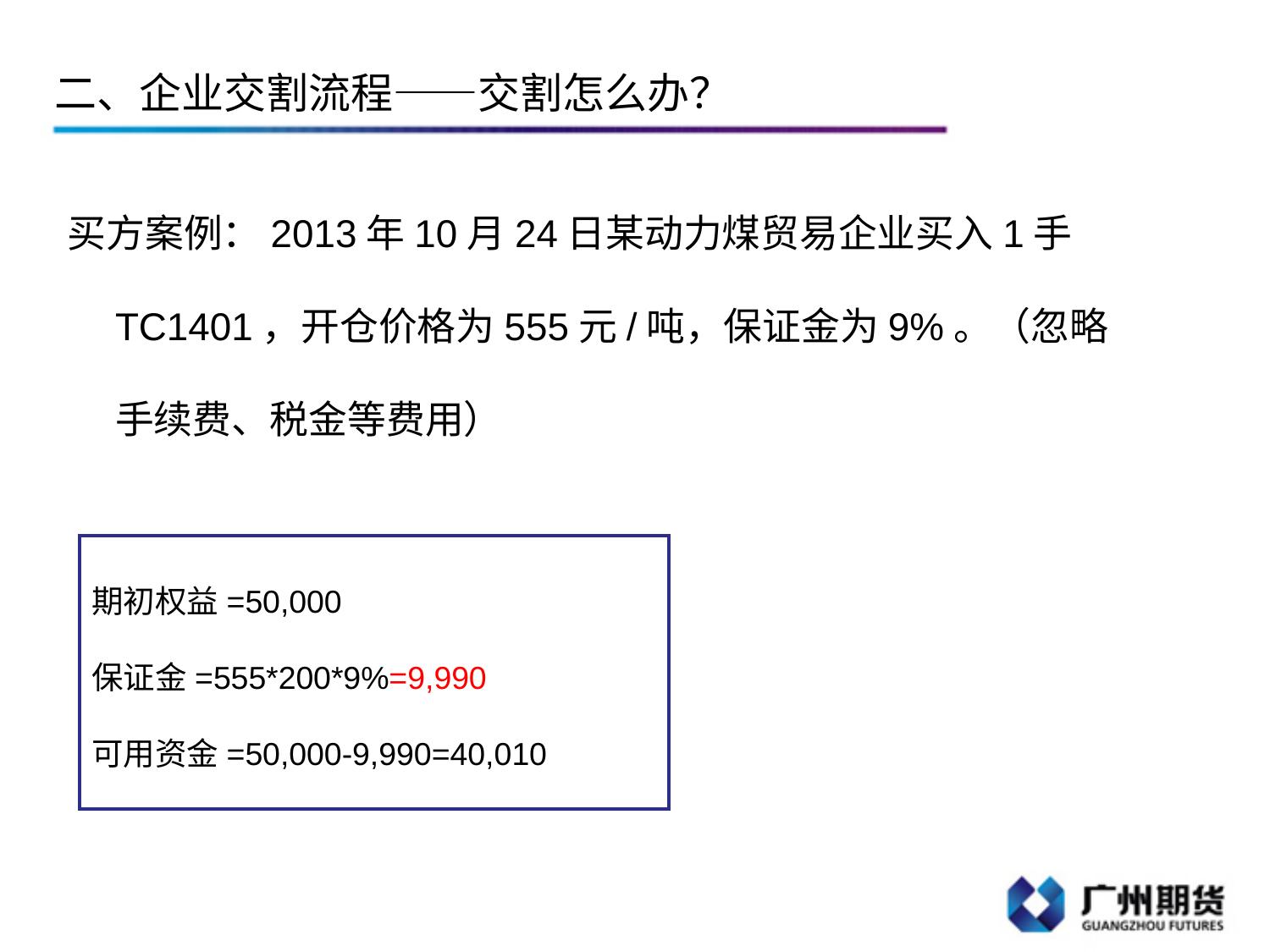

# 二、企业交割流程——交割怎么办？
买方案例：2013年10月24日某动力煤贸易企业买入1手TC1401，开仓价格为555元/吨，保证金为9%。（忽略手续费、税金等费用）
期初权益=50,000
保证金=555*200*9%=9,990
可用资金=50,000-9,990=40,010